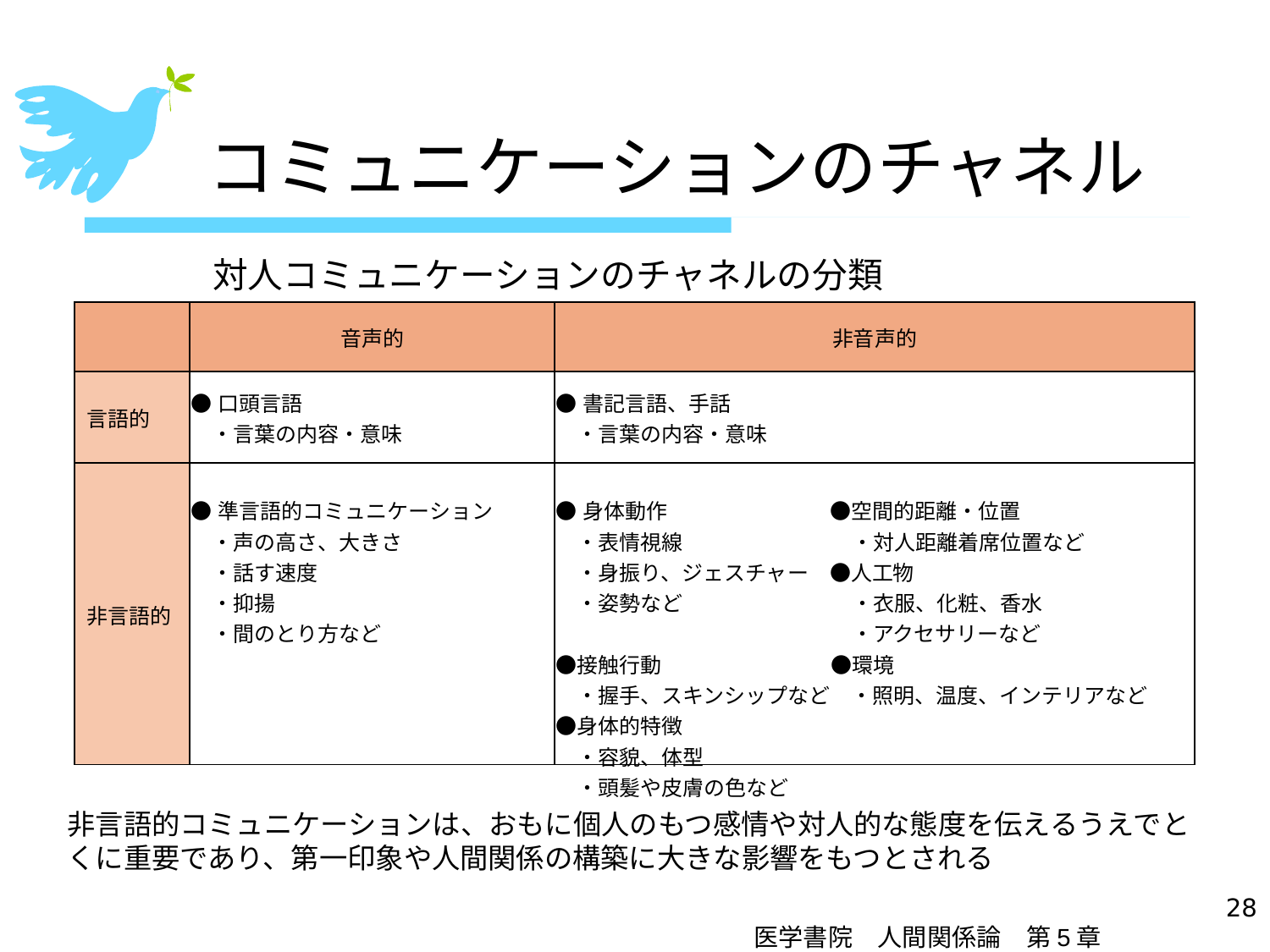

# コミュニケーションのチャネル
対人コミュニケーションのチャネルの分類
|  | 音声的 | 非音声的 |
| --- | --- | --- |
| 言語的 | ●口頭言語 　・言葉の内容・意味 | ●書記言語、手話 　・言葉の内容・意味 |
| 非言語的 | ●準言語的コミュニケーション 　・声の高さ、大きさ 　・話す速度 　・抑揚 　・間のとり方など | ●身体動作　　　　　　 　●空間的距離・位置 　・表情視線　　　　　　　　・対人距離着席位置など 　・身振り、ジェスチャー　●人工物 　・姿勢など　　　　　　　　・衣服、化粧、香水 　　　　　　　　　　　　　　・アクセサリーなど ●接触行動　　　　　　　　●環境 　・握手、スキンシップなど　・照明、温度、インテリアなど ●身体的特徴 　・容貌、体型 　・頭髪や皮膚の色など |
非言語的コミュニケーションは、おもに個人のもつ感情や対人的な態度を伝えるうえでとくに重要であり、第一印象や人間関係の構築に大きな影響をもつとされる
28
医学書院　人間関係論　第5章